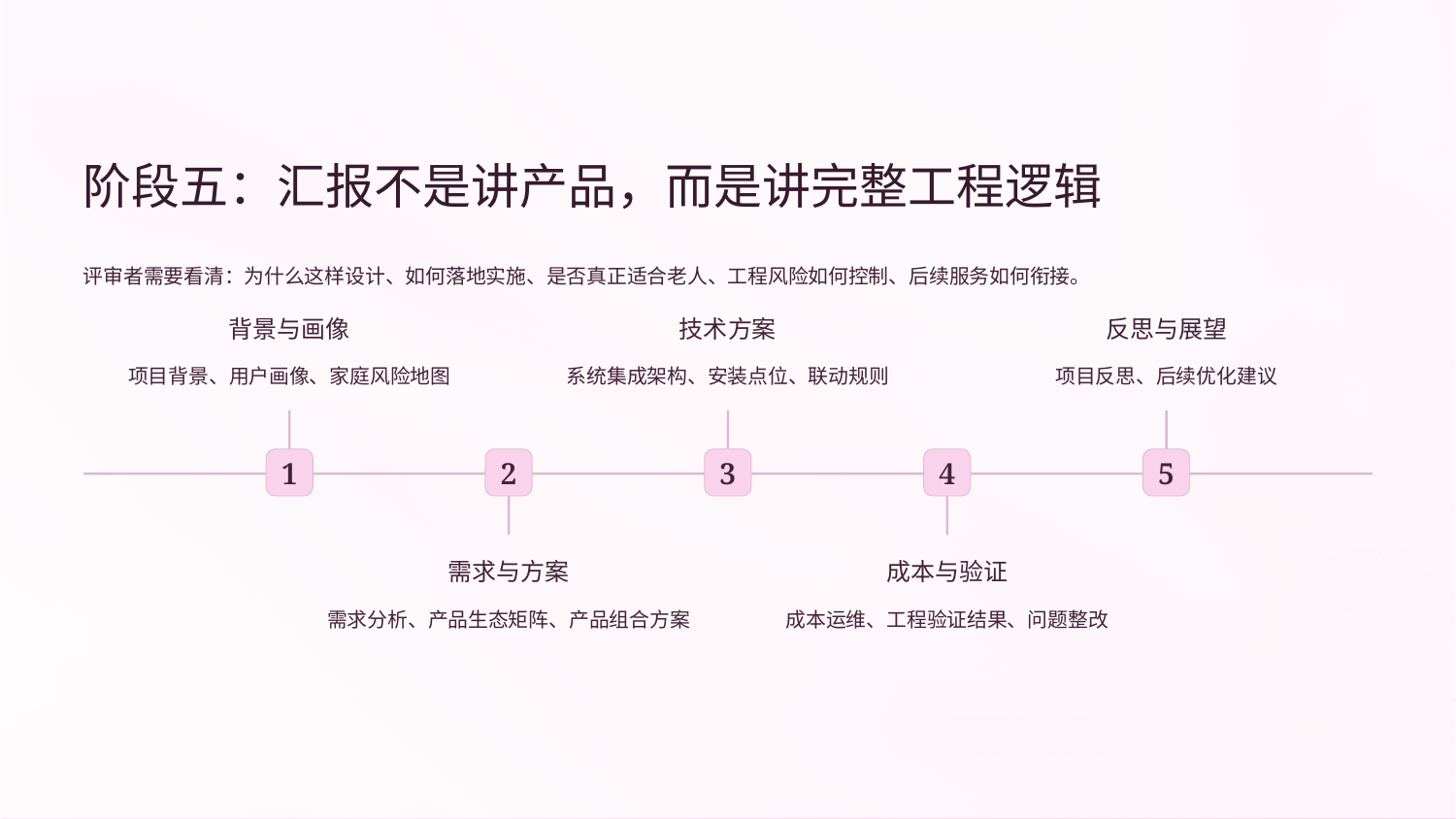

阶段五：汇报不是讲产品，而是讲完整工程逻辑
评审者需要看清：为什么这样设计、如何落地实施、是否真正适合老人、工程风险如何控制、后续服务如何衔接。
背景与画像
技术方案
反思与展望
项目背景、用户画像、家庭风险地图
系统集成架构、安装点位、联动规则
项目反思、后续优化建议

1
2
3
4
5

需求与方案
成本与验证
需求分析、产品生态矩阵、产品组合方案
成本运维、工程验证结果、问题整改